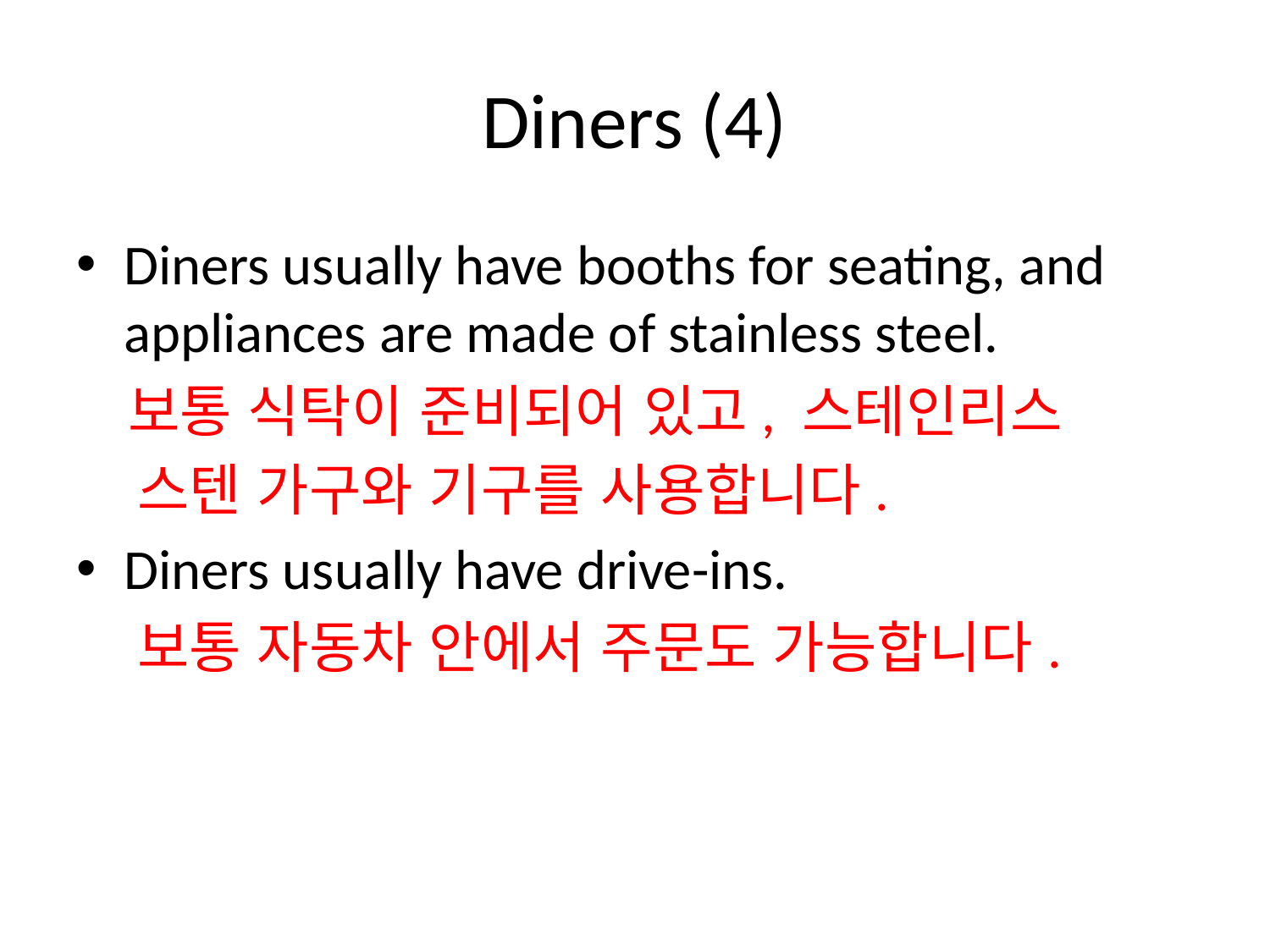

# Diners (4)
Diners usually have booths for seating, and appliances are made of stainless steel.
   보통 식탁이 준비되어 있고, 스테인리스
   스텐 가구와 기구를 사용합니다.
Diners usually have drive-ins.
   보통 자동차 안에서 주문도 가능합니다.